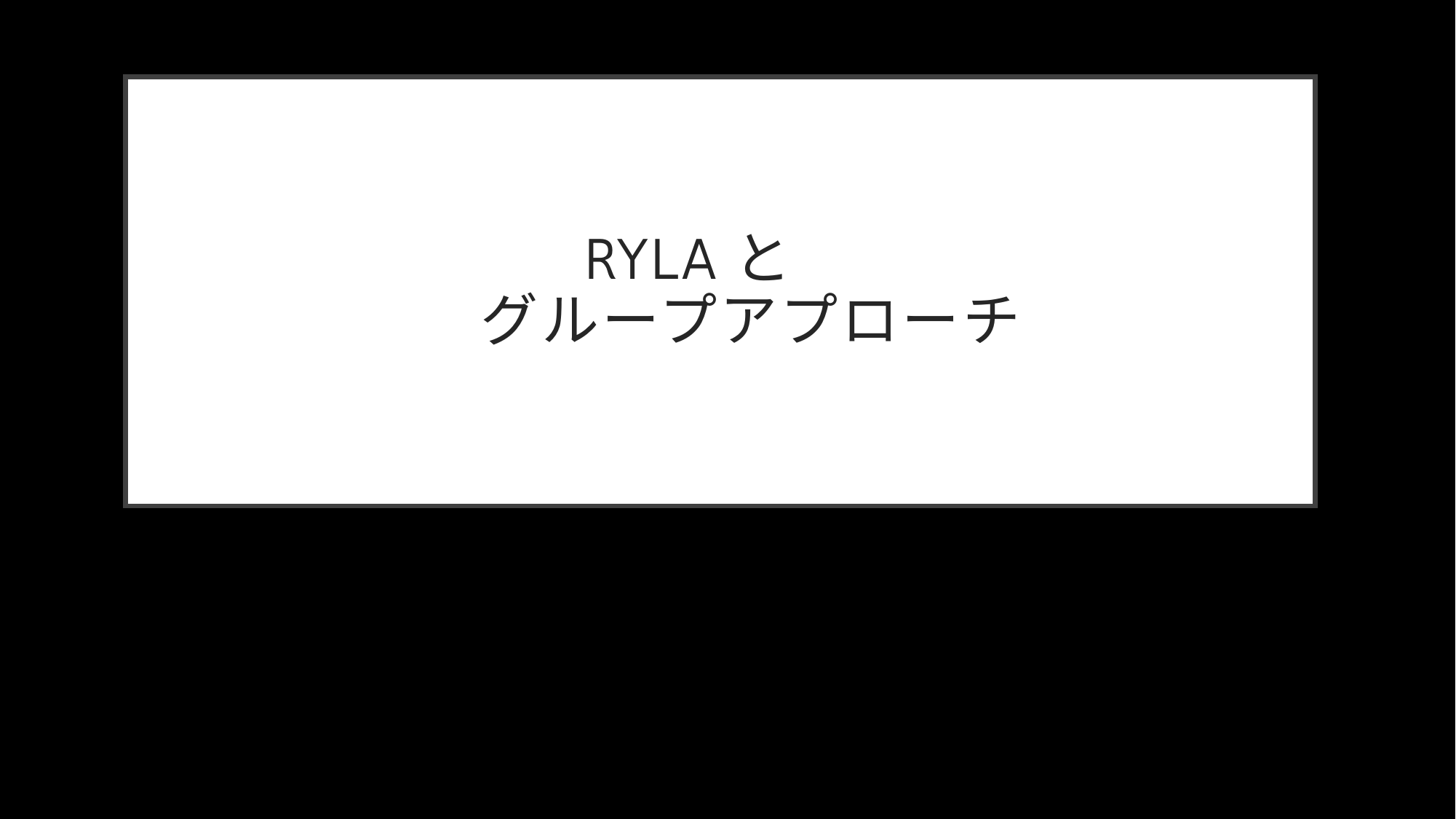

# RYLAと　 　グループアプローチ
グループプロセスとグループダイナミックスとの融合アプローチ